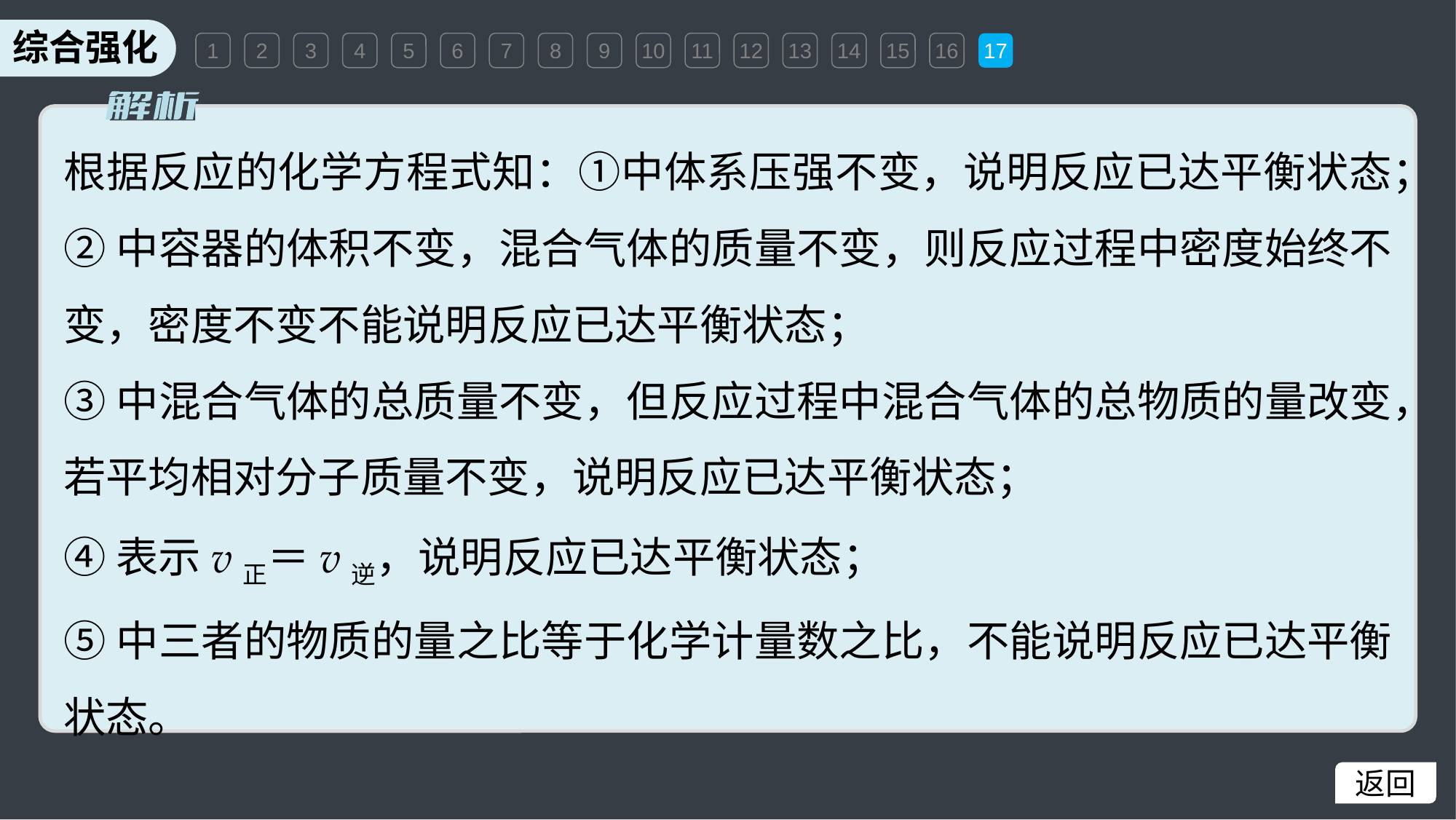

1
2
3
4
5
6
7
8
9
10
11
12
13
14
15
16
17

根据反应的化学方程式知：①中体系压强不变，说明反应已达平衡状态；
②中容器的体积不变，混合气体的质量不变，则反应过程中密度始终不变，密度不变不能说明反应已达平衡状态；
③中混合气体的总质量不变，但反应过程中混合气体的总物质的量改变，若平均相对分子质量不变，说明反应已达平衡状态；
④表示v正＝v逆，说明反应已达平衡状态；
⑤中三者的物质的量之比等于化学计量数之比，不能说明反应已达平衡状态。
返回